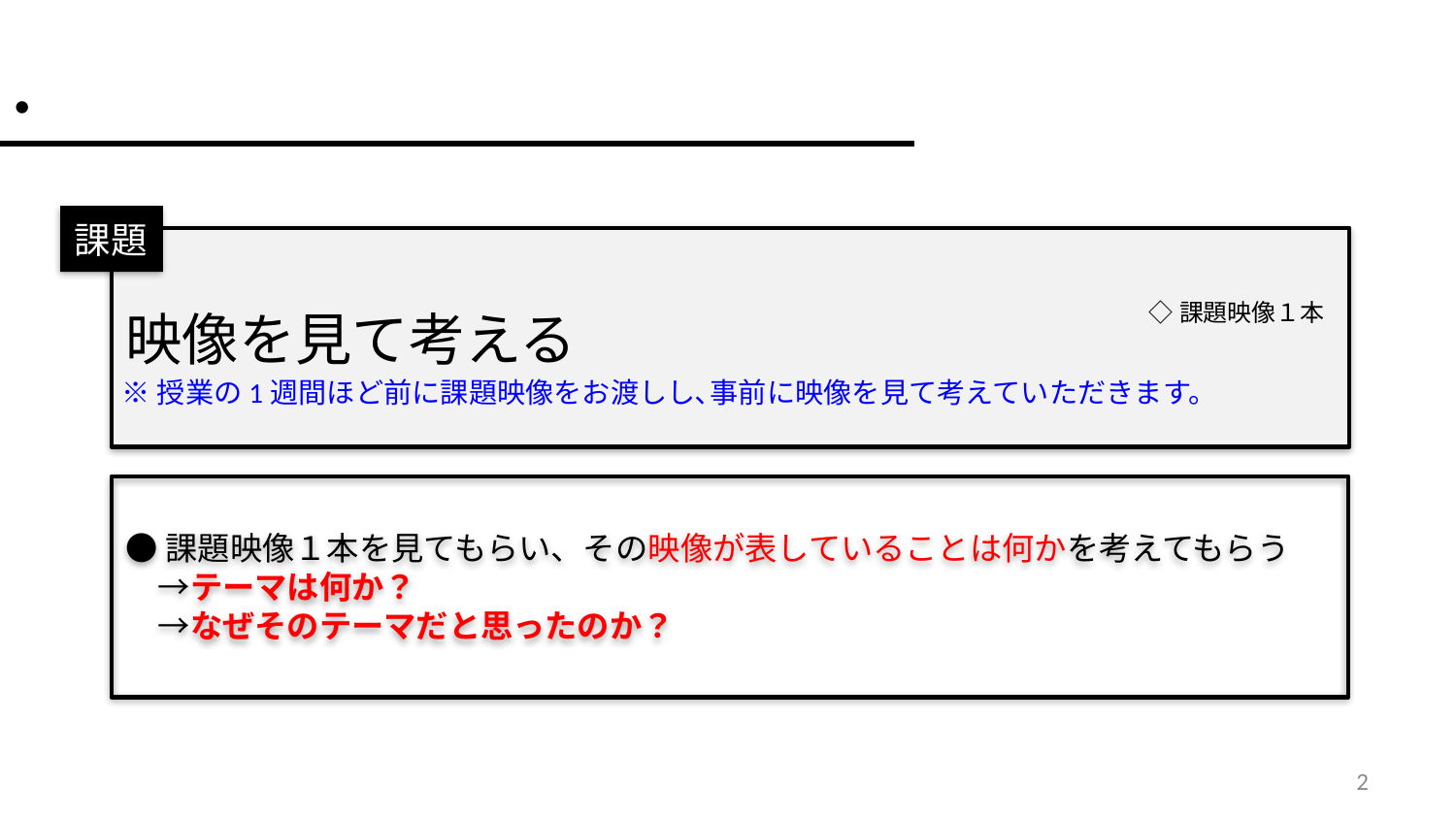

はじめに･･･
課題
映像を見て考える
◇課題映像１本
※授業の1週間ほど前に課題映像をお渡しし､事前に映像を見て考えていただきます。
●課題映像１本を見てもらい、その映像が表していることは何かを考えてもらう
　→テーマは何か？
　→なぜそのテーマだと思ったのか？
2